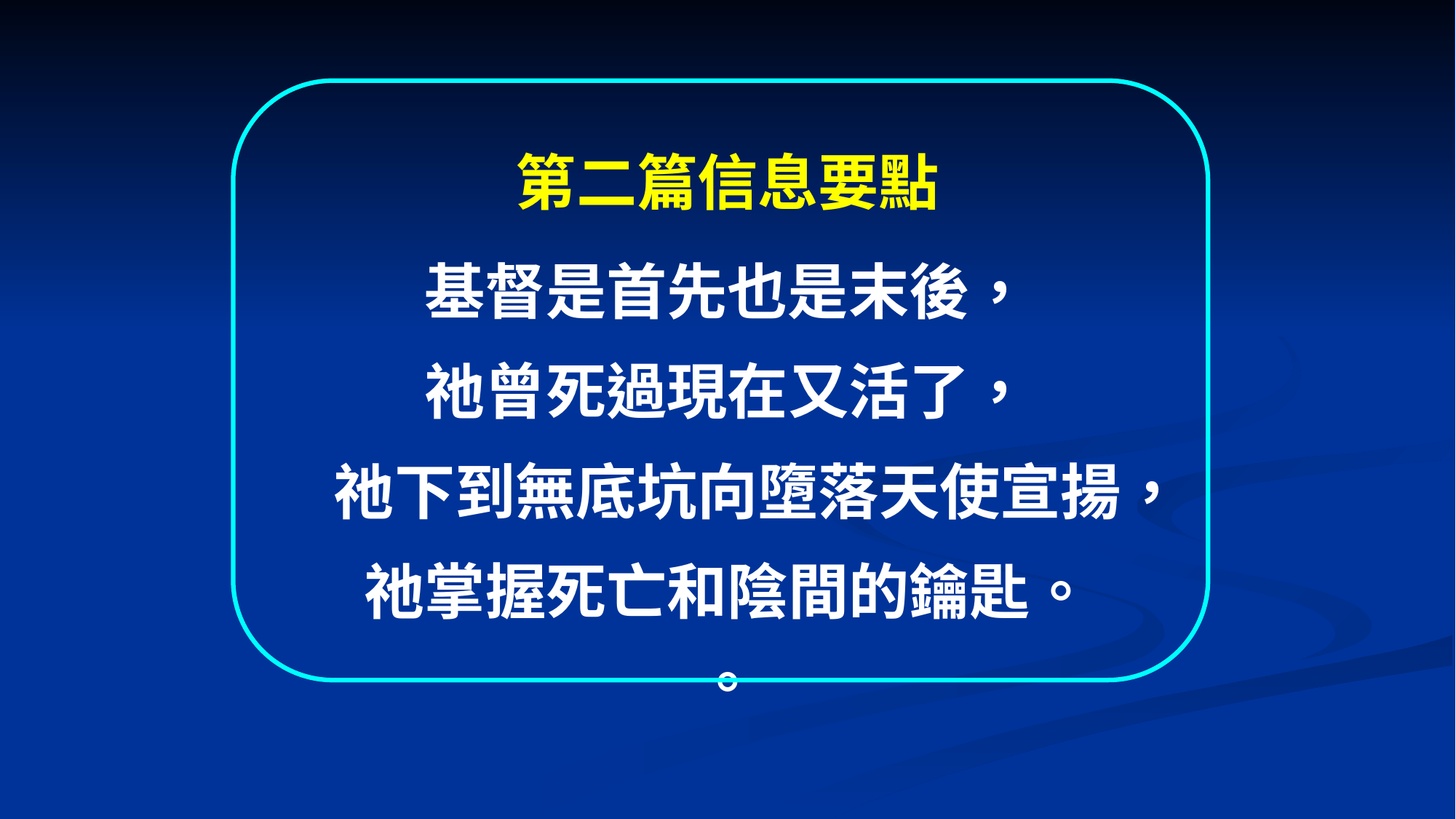

第二篇信息要點
基督是首先也是末後，
祂曾死過現在又活了，
祂下到無底坑向墮落天使宣揚，
祂掌握死亡和陰間的鑰匙。
。